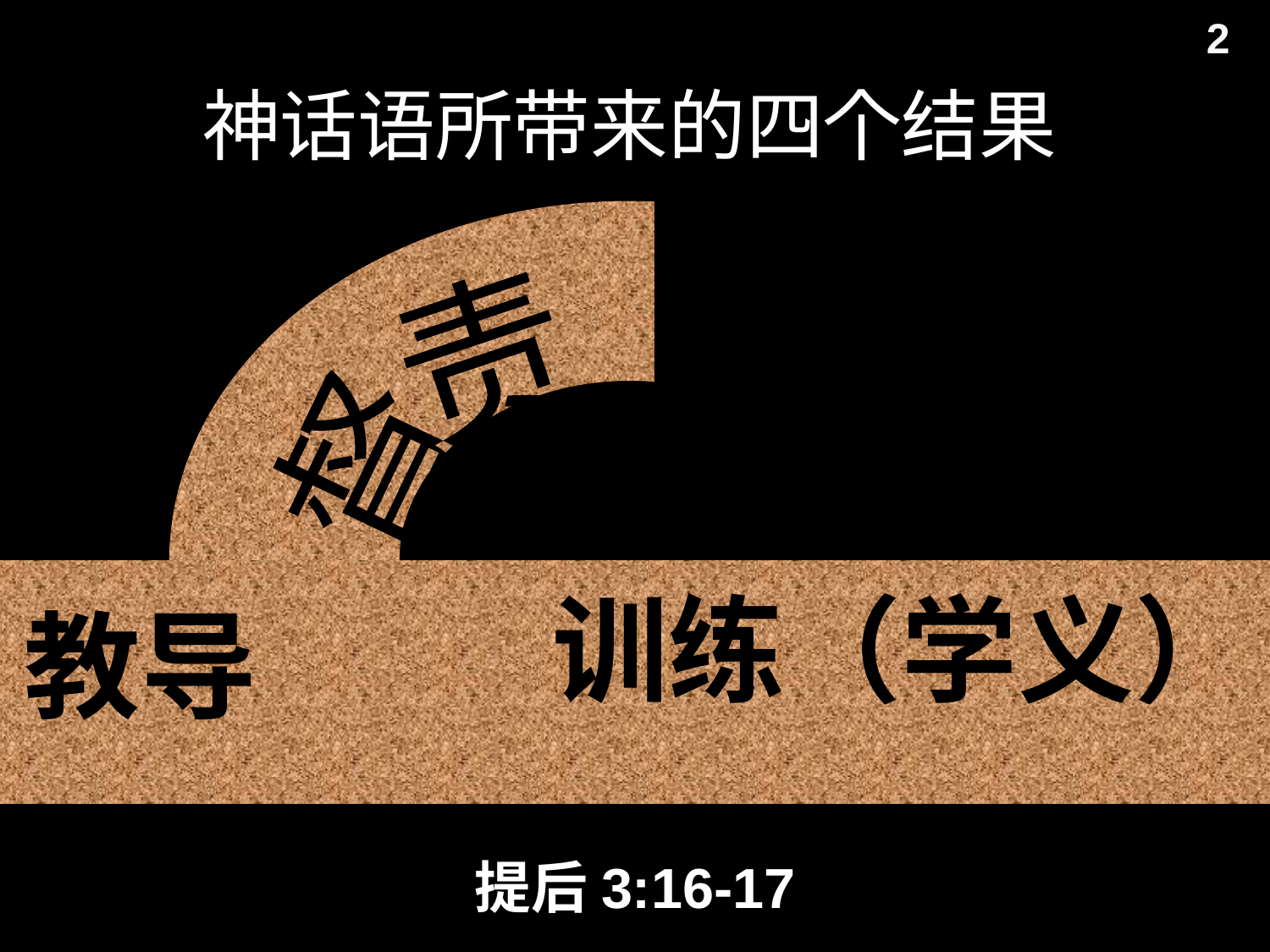

2
# 神话语所带来的四个结果

督责
责备

训练（学义）
教导
提后3:16-17